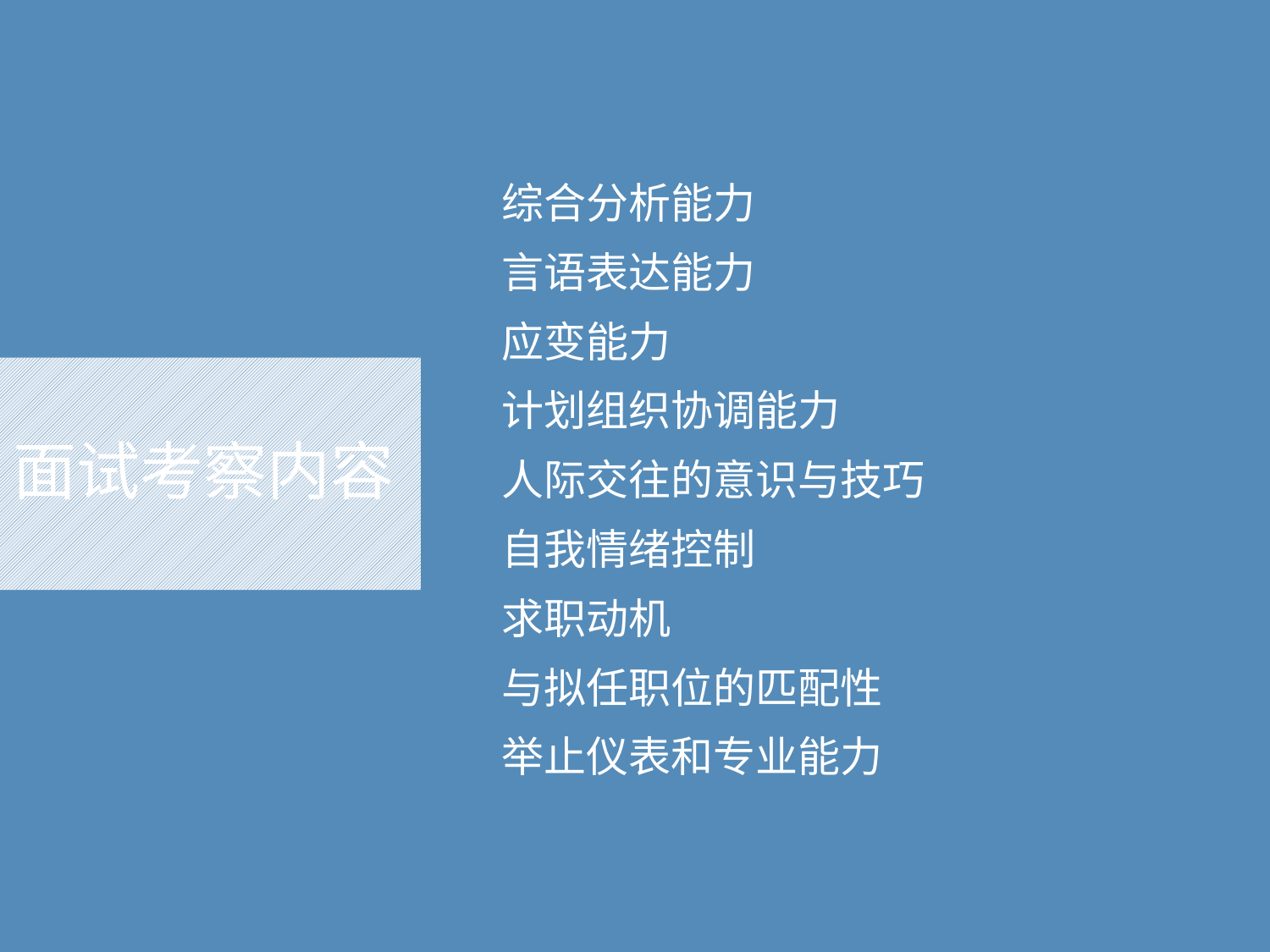

综合分析能力
言语表达能力
应变能力
计划组织协调能力
人际交往的意识与技巧
自我情绪控制
求职动机
与拟任职位的匹配性
举止仪表和专业能力
# 面试考察内容